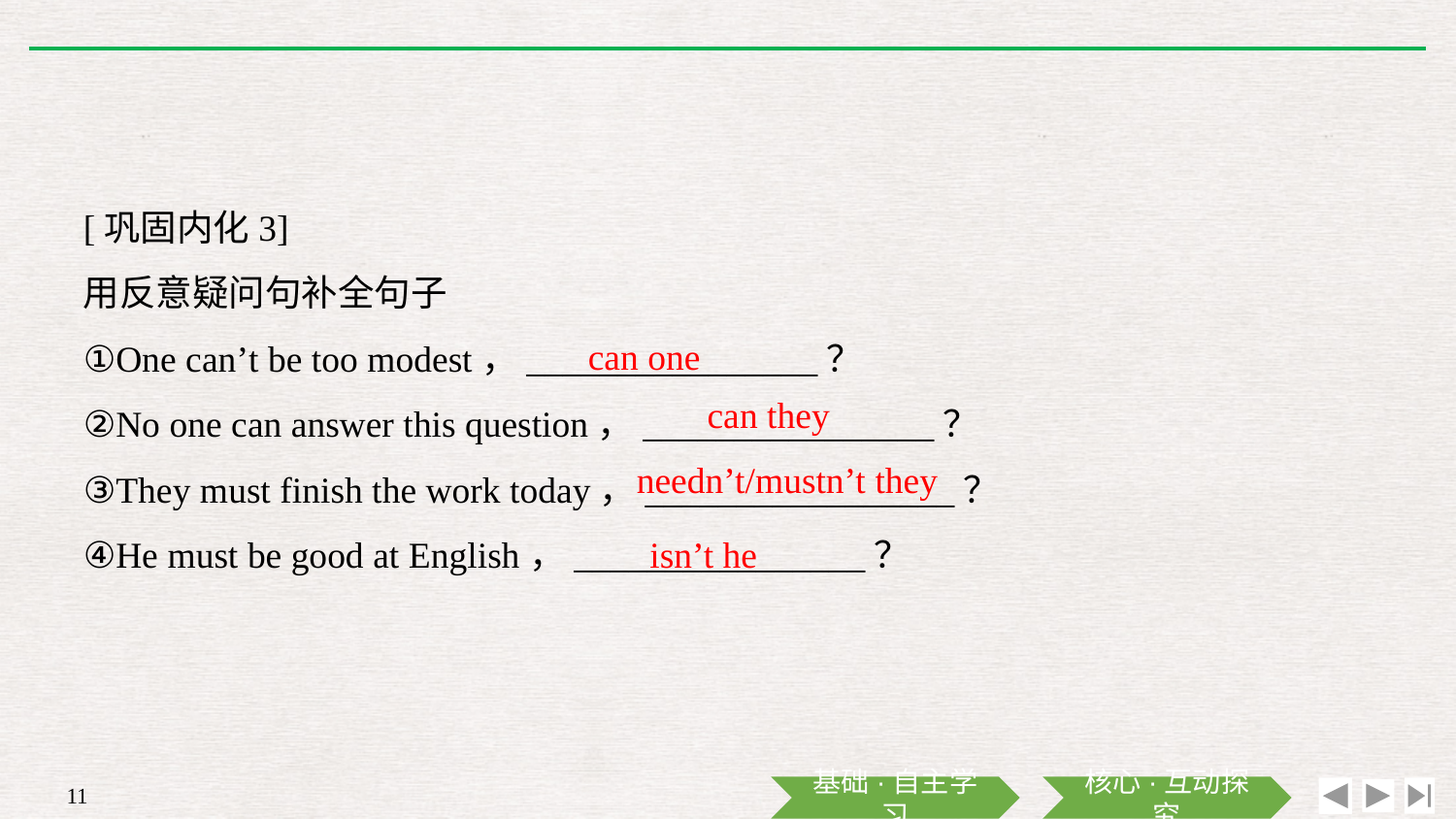

[巩固内化3]
用反意疑问句补全句子
①One can’t be too modest，________________？
②No one can answer this question，________________？
③They must finish the work today，_________________？
④He must be good at English，________________？
can one
can they
needn’t/mustn’t they
isn’t he